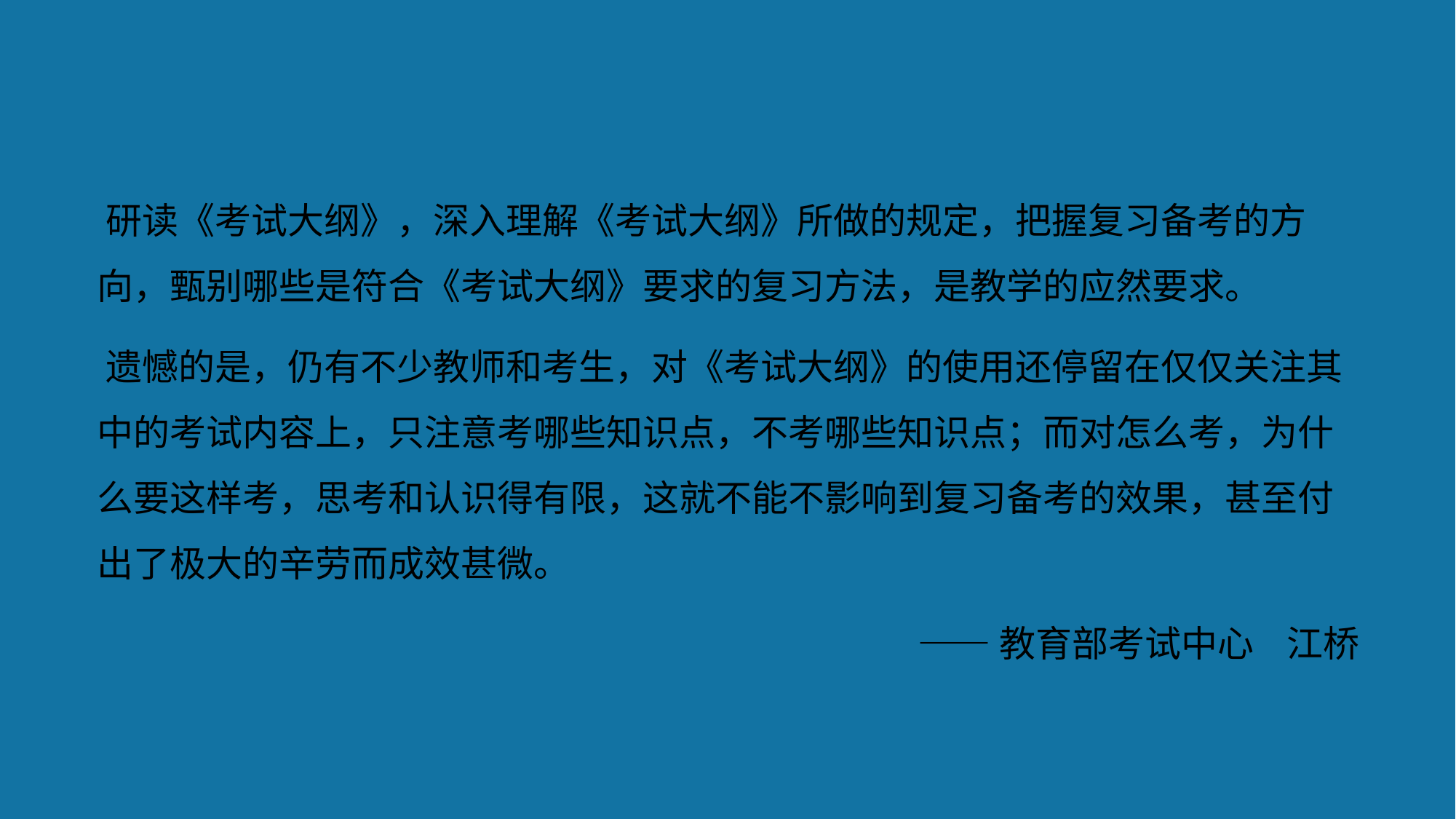

二、研读考纲说明，理解其中深意
研读《考试大纲》，深入理解《考试大纲》所做的规定，把握复习备考的方向，甄别哪些是符合《考试大纲》要求的复习方法，是教学的应然要求。
遗憾的是，仍有不少教师和考生，对《考试大纲》的使用还停留在仅仅关注其中的考试内容上，只注意考哪些知识点，不考哪些知识点；而对怎么考，为什么要这样考，思考和认识得有限，这就不能不影响到复习备考的效果，甚至付出了极大的辛劳而成效甚微。
                       ——教育部考试中心    江桥